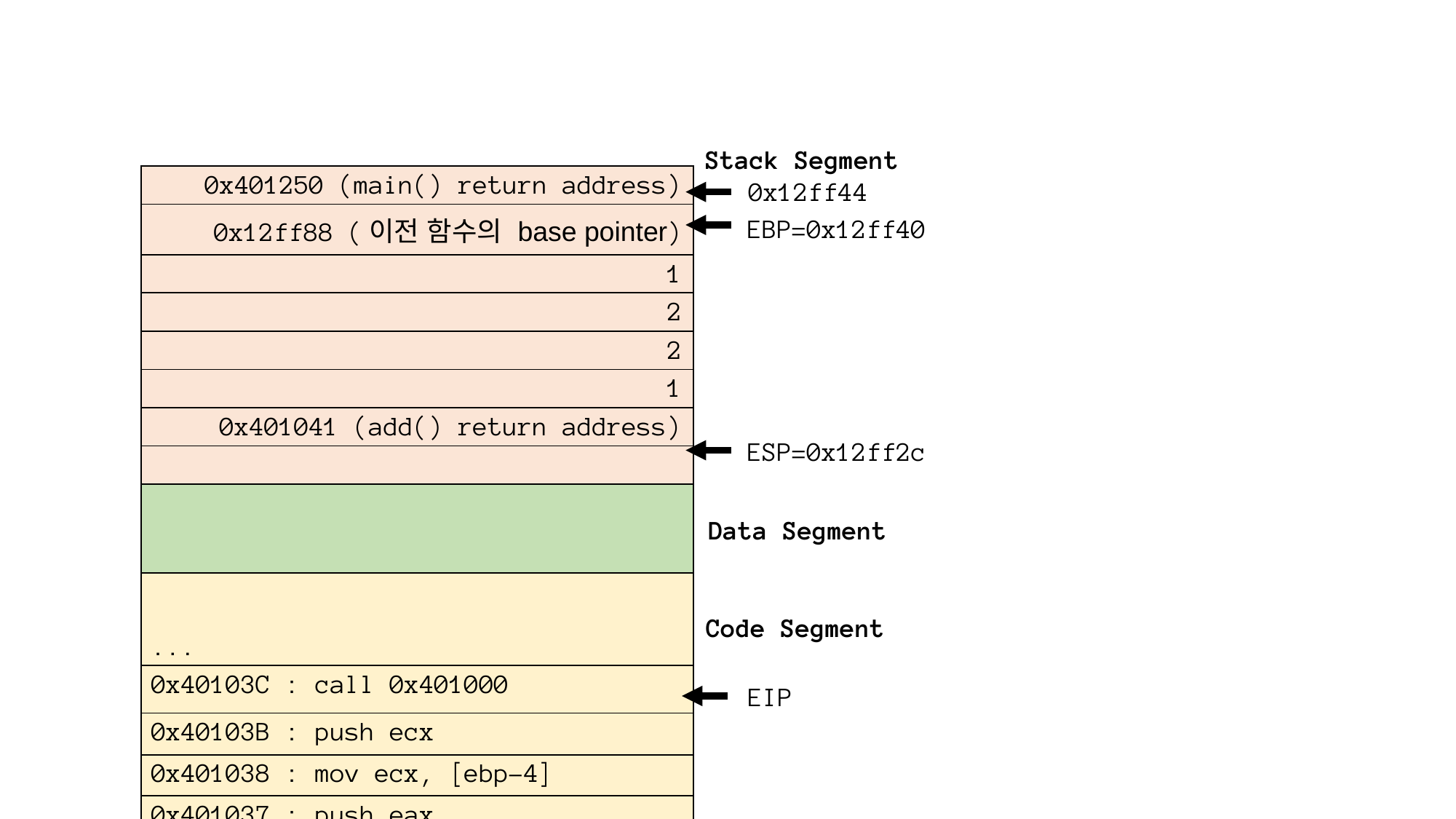

Stack Segment
| 0x401250 (main() return address) |
| --- |
| 0x12ff88 (이전 함수의 base pointer) |
| 1 |
| 2 |
| 2 |
| 1 |
| 0x401041 (add() return address) |
|  |
|  |
| ... |
| 0x40103C : call 0x401000 |
| 0x40103B : push ecx |
| 0x401038 : mov ecx, [ebp-4] |
| 0x401037 : push eax |
| 0x401034 : mov eax, [ebp-8] |
| 0x40102D : mov [ebp-8], 2 |
| 0x401026 : mov [ebp-4], 1 |
| 0x401023 : sub esp, 8 |
| 0x401021 : mov ebp, esp |
| 0x401020 : push ebp |
0x12ff44
EBP=0x12ff40
ESP=0x12ff2c
Data Segment
Code Segment
EIP